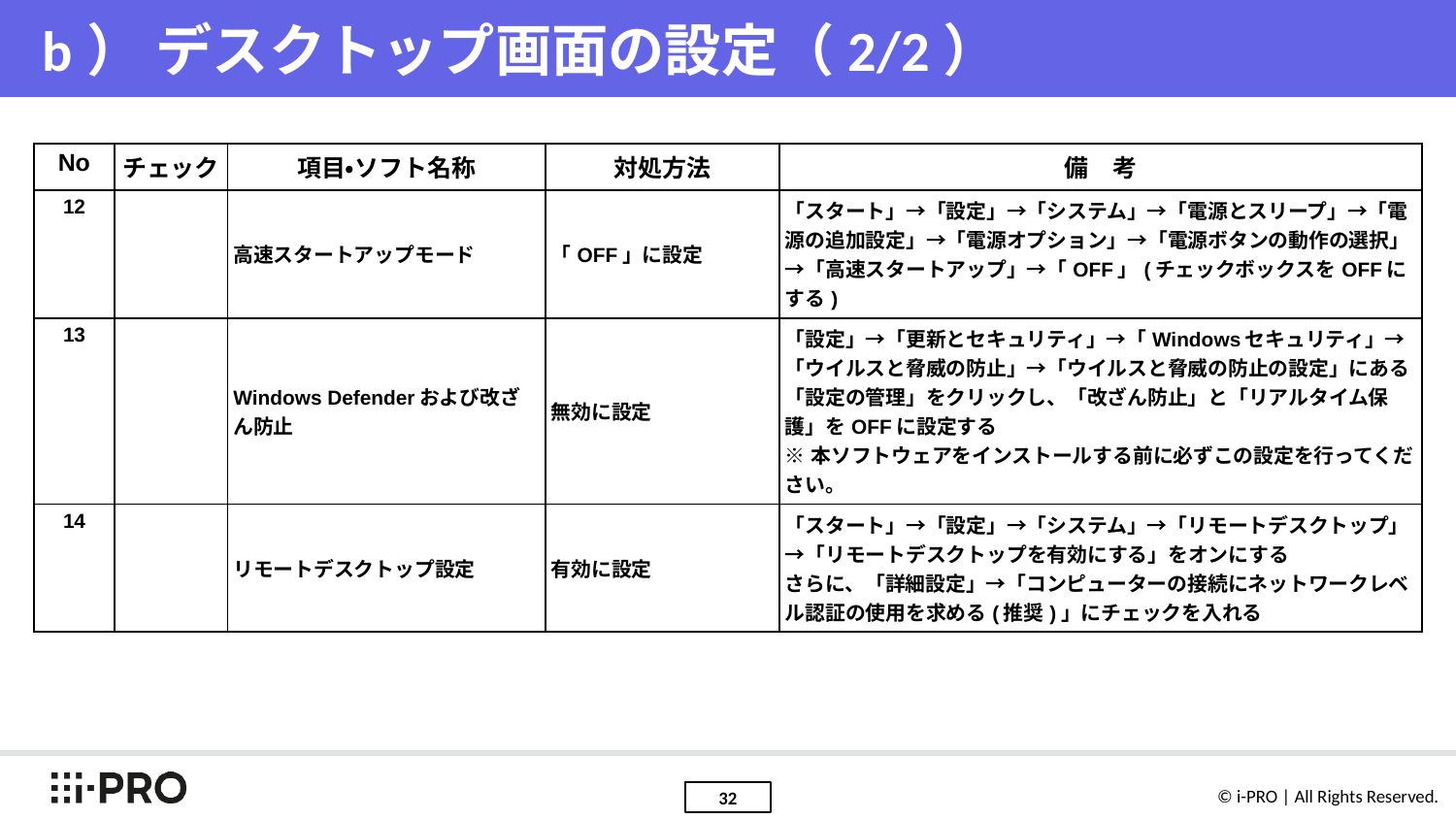

# b） デスクトップ画面の設定（2/2）
| No | チェック | 項目・ソフト名称 | 対処方法 | 備　考 |
| --- | --- | --- | --- | --- |
| 12 |  | 高速スタートアップモード | 「OFF」に設定 | 「スタート」→「設定」→「システム」→「電源とスリープ」→「電源の追加設定」→「電源オプション」→「電源ボタンの動作の選択」→「高速スタートアップ」→「OFF」(チェックボックスをOFFにする) |
| 13 |  | Windows Defenderおよび改ざん防止 | 無効に設定 | 「設定」→「更新とセキュリティ」→「Windowsセキュリティ」→「ウイルスと脅威の防止」→「ウイルスと脅威の防止の設定」にある「設定の管理」をクリックし、「改ざん防止」と「リアルタイム保護」をOFFに設定する ※本ソフトウェアをインストールする前に必ずこの設定を行ってください。 |
| 14 |  | リモートデスクトップ設定 | 有効に設定 | 「スタート」→「設定」→「システム」→「リモートデスクトップ」→「リモートデスクトップを有効にする」をオンにする さらに、「詳細設定」→「コンピューターの接続にネットワークレベル認証の使用を求める(推奨)」にチェックを入れる |